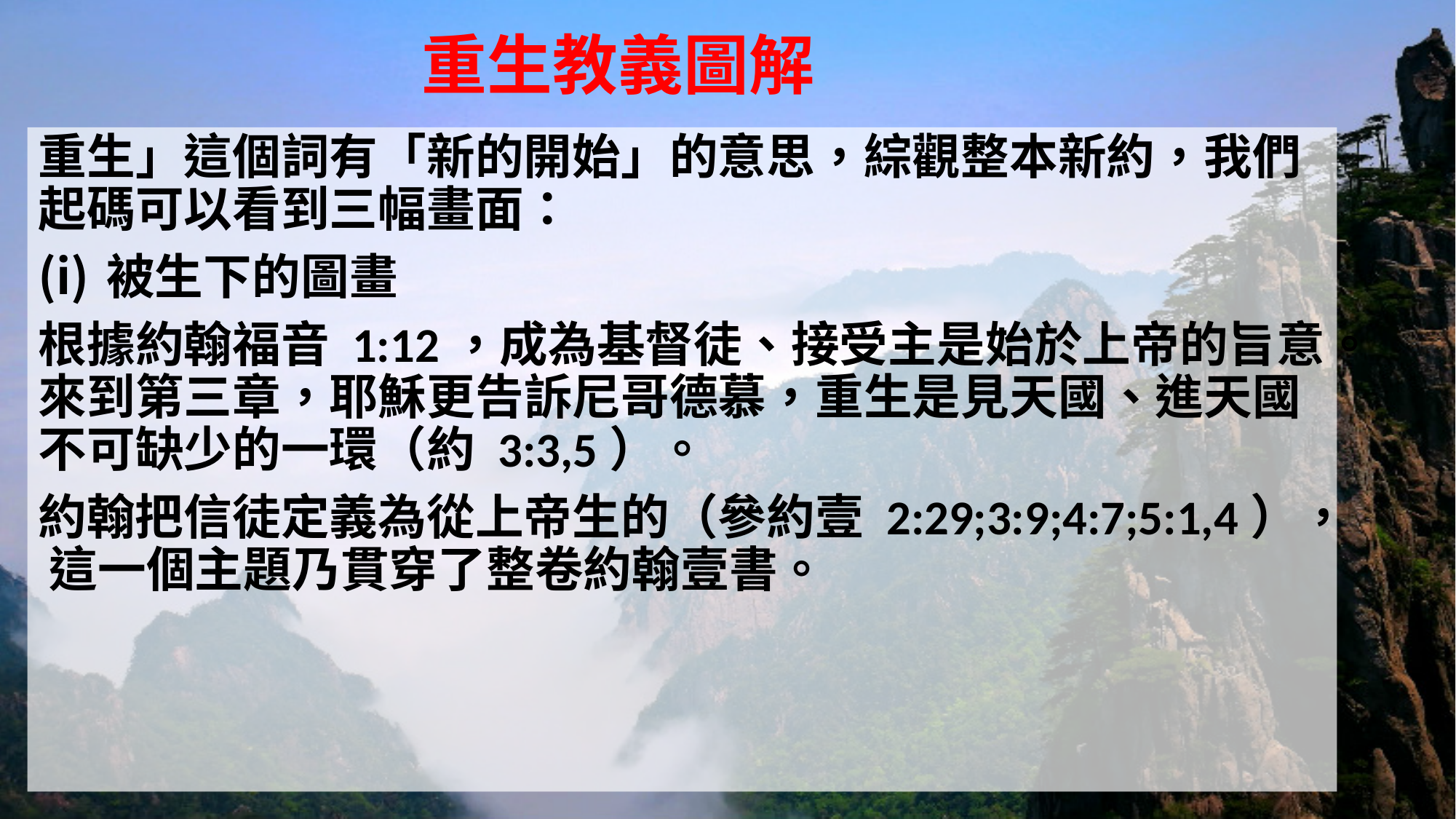

# 重生教義圖解
重生」這個詞有「新的開始」的意思，綜觀整本新約，我們起碼可以看到三幅畫面：
被生下的圖畫
根據約翰福音 1:12，成為基督徒、接受主是始於上帝的旨意。來到第三章，耶穌更告訴尼哥德慕，重生是見天國、進天國不可缺少的一環（約 3:3,5）。
約翰把信徒定義為從上帝生的（參約壹 2:29;3:9;4:7;5:1,4）， 這一個主題乃貫穿了整卷約翰壹書。